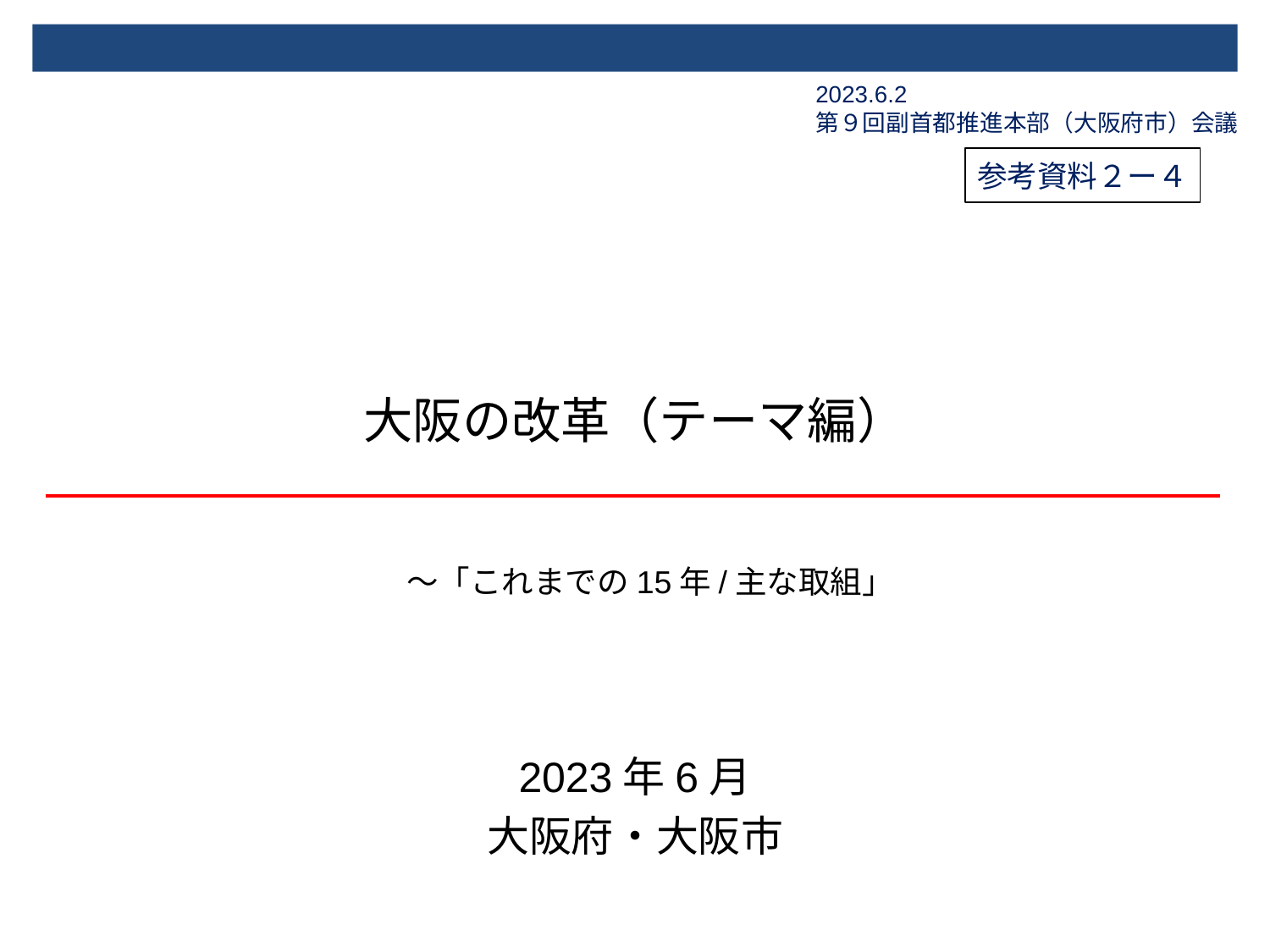

2023.6.2
第９回副首都推進本部（大阪府市）会議
参考資料２ー４
# 大阪の改革（テーマ編）
～「これまでの15年/主な取組」
2023年6月
大阪府・大阪市